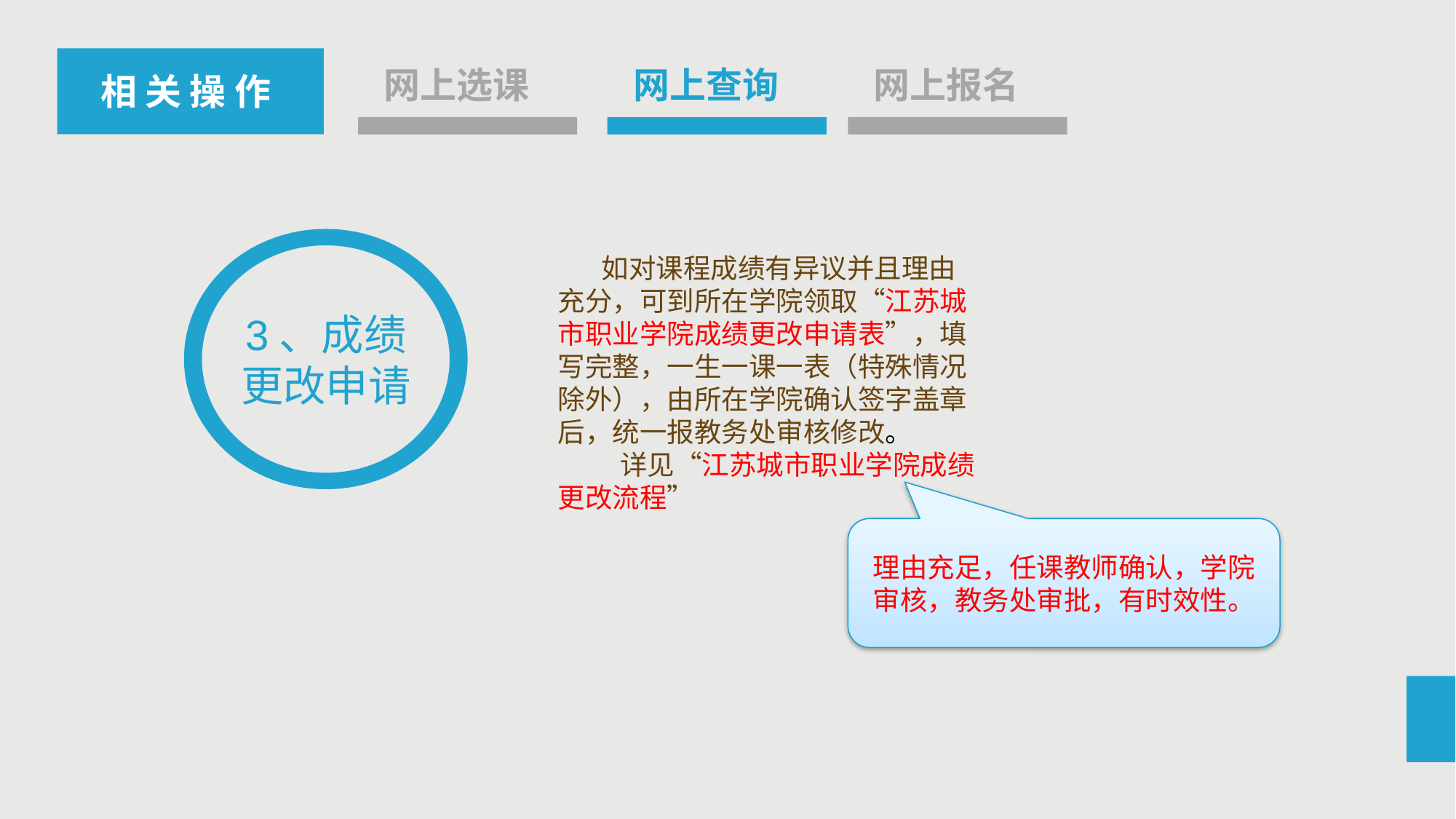

相 关 操 作
网上选课

网上查询
网上报名
指导思想

3、成绩
更改申请
      如对课程成绩有异议并且理由充分，可到所在学院领取“江苏城市职业学院成绩更改申请表”，填写完整，一生一课一表（特殊情况除外），由所在学院确认签字盖章后，统一报教务处审核修改。
         详见“江苏城市职业学院成绩更改流程”
理由充足，任课教师确认，学院审核，教务处审批，有时效性。